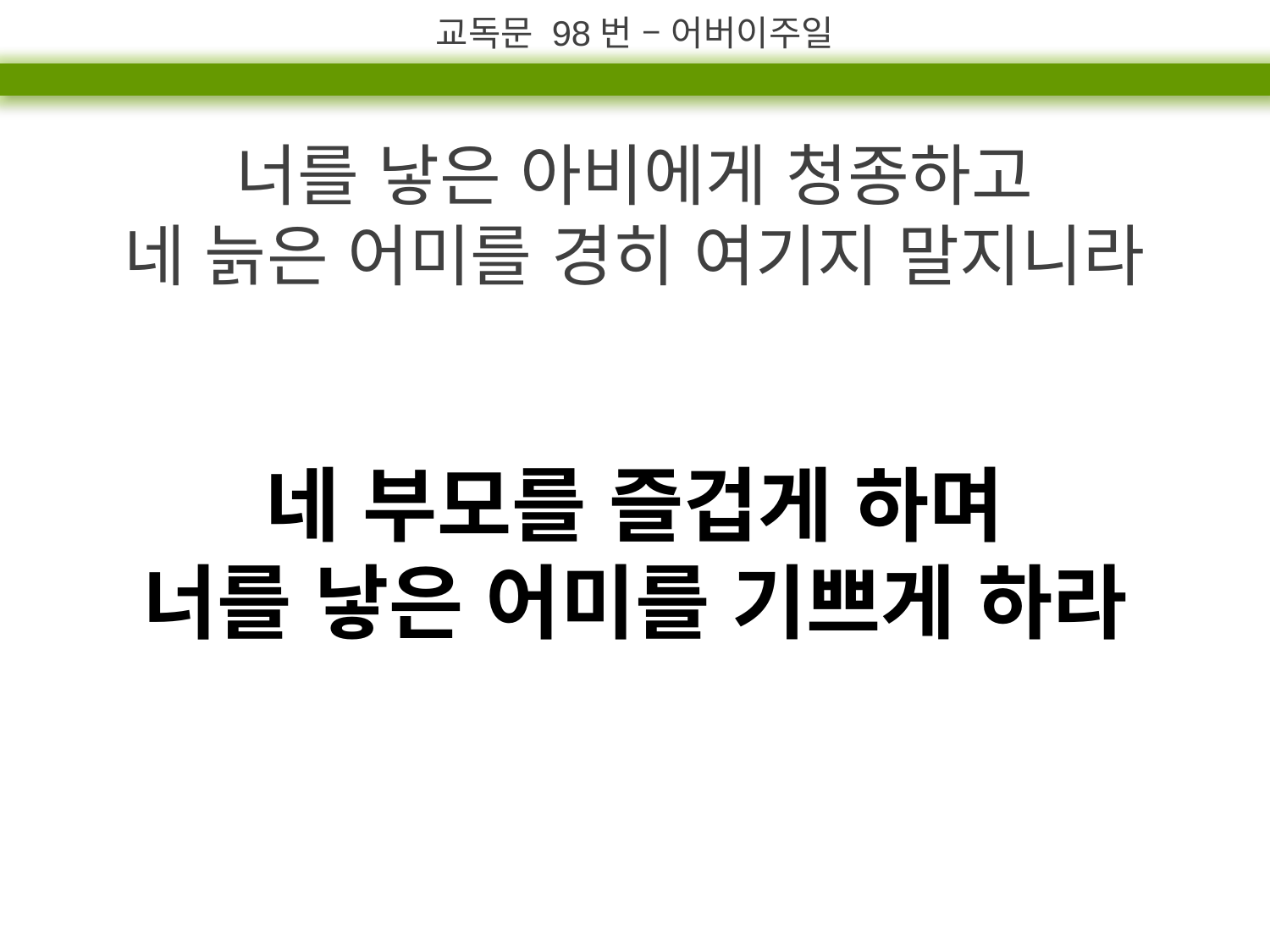

교독문 98번 – 어버이주일

너를 낳은 아비에게 청종하고
네 늙은 어미를 경히 여기지 말지니라
네 부모를 즐겁게 하며
너를 낳은 어미를 기쁘게 하라